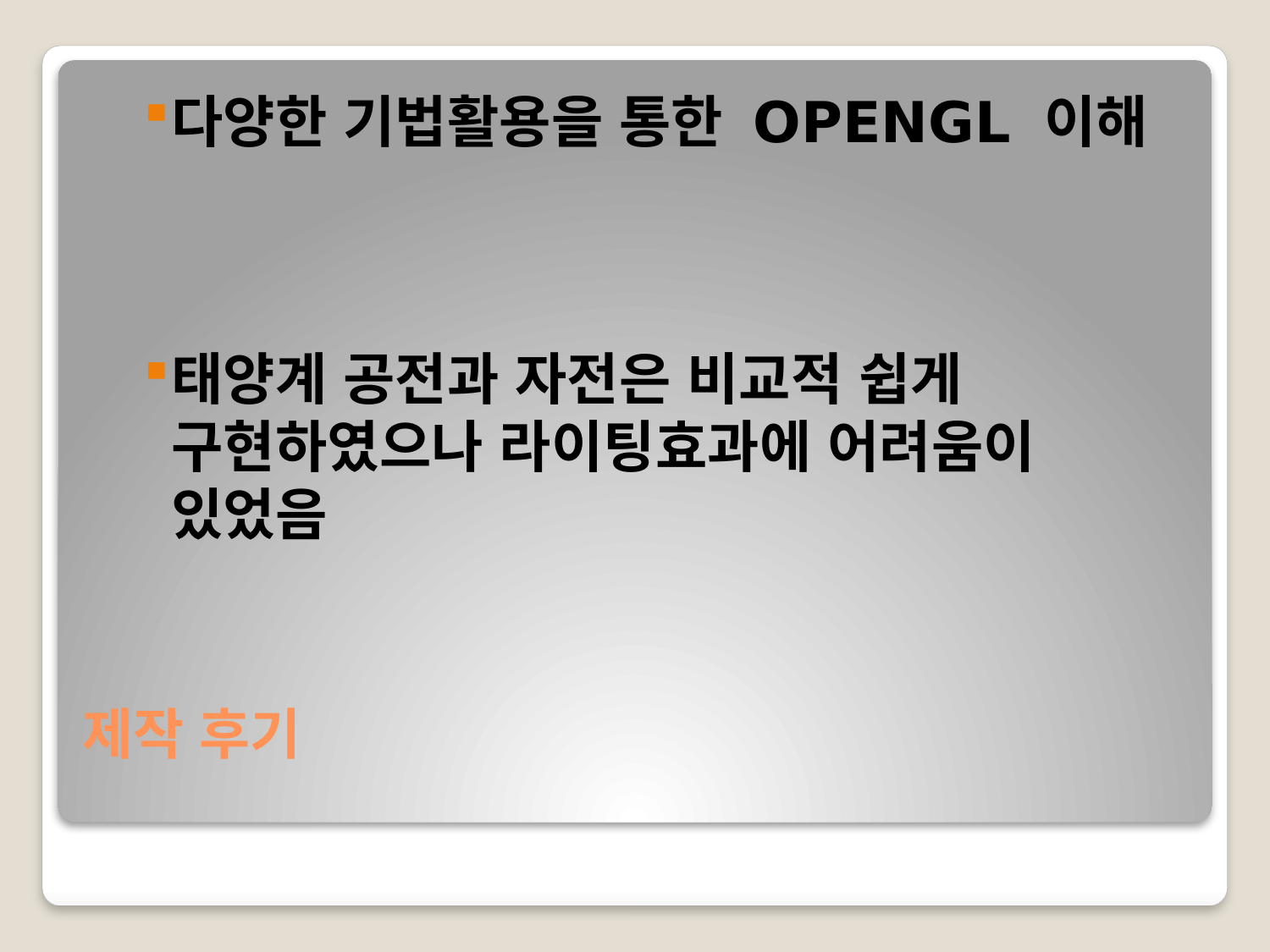

다양한 기법활용을 통한 OPENGL 이해

태양계 공전과 자전은 비교적 쉽게 구현하였으나 라이팅효과에 어려움이 있었음

# 제작 후기